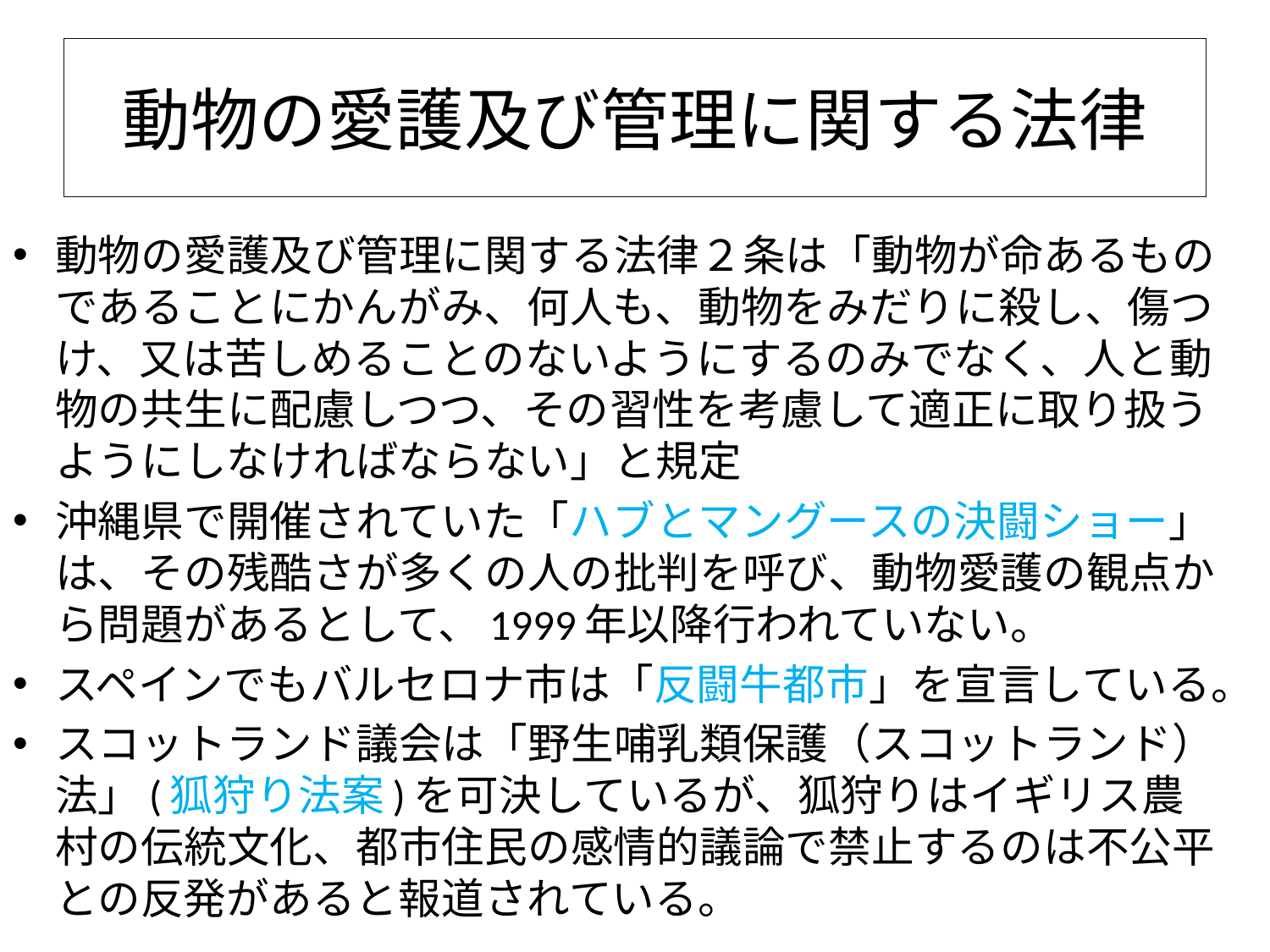

# 動物の愛護及び管理に関する法律
動物の愛護及び管理に関する法律２条は「動物が命あるものであることにかんがみ、何人も、動物をみだりに殺し、傷つけ、又は苦しめることのないようにするのみでなく、人と動物の共生に配慮しつつ、その習性を考慮して適正に取り扱うようにしなければならない」と規定
沖縄県で開催されていた「ハブとマングースの決闘ショー」は、その残酷さが多くの人の批判を呼び、動物愛護の観点から問題があるとして、1999年以降行われていない。
スペインでもバルセロナ市は「反闘牛都市」を宣言している。
スコットランド議会は「野生哺乳類保護（スコットランド）法」(狐狩り法案)を可決しているが、狐狩りはイギリス農村の伝統文化、都市住民の感情的議論で禁止するのは不公平との反発があると報道されている。